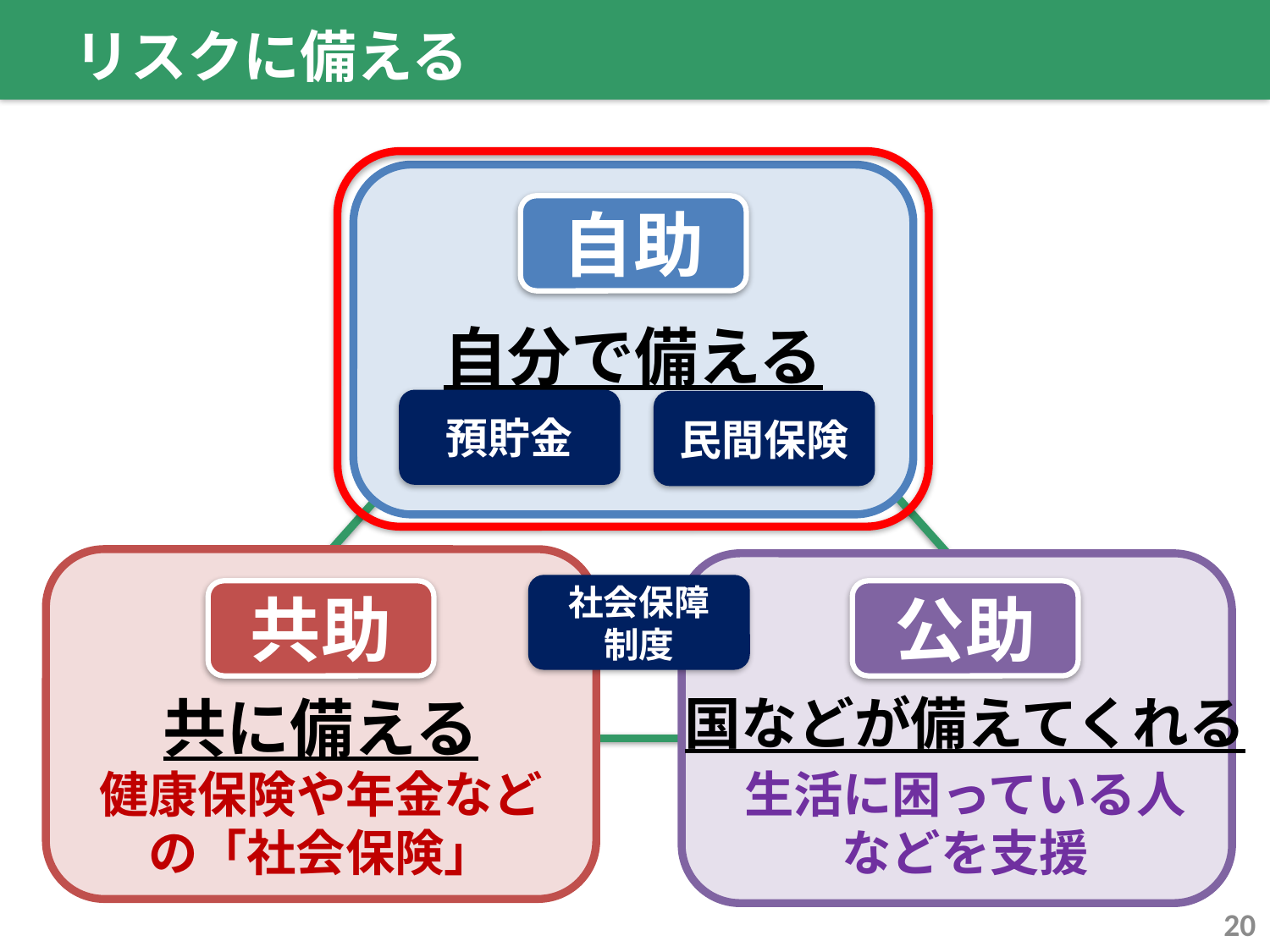

リスクに備える

自助
自分で備える
預貯金
民間保険

共助
共に備える
健康保険や年金など
の「社会保険」

公助
国などが備えてくれる
生活に困っている人
などを支援
社会保障
制度
20